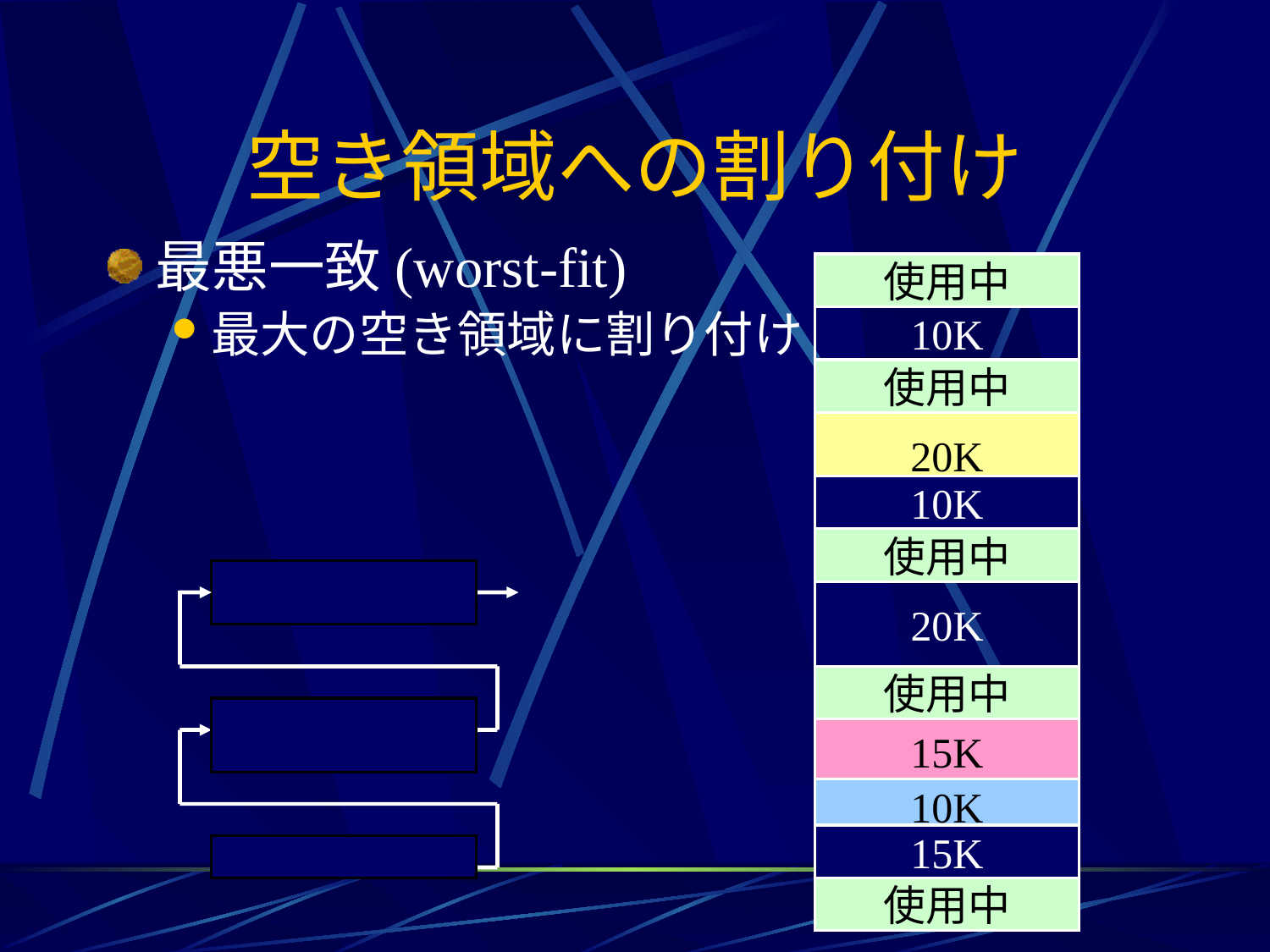

# 空き領域への割り付け
最悪一致(worst-fit)
最大の空き領域に割り付け

使用中
10K
使用中
20K
10K
30K
使用中
15K

20K

使用中
20K

40K
15K
25K

10K
15K

10K

使用中